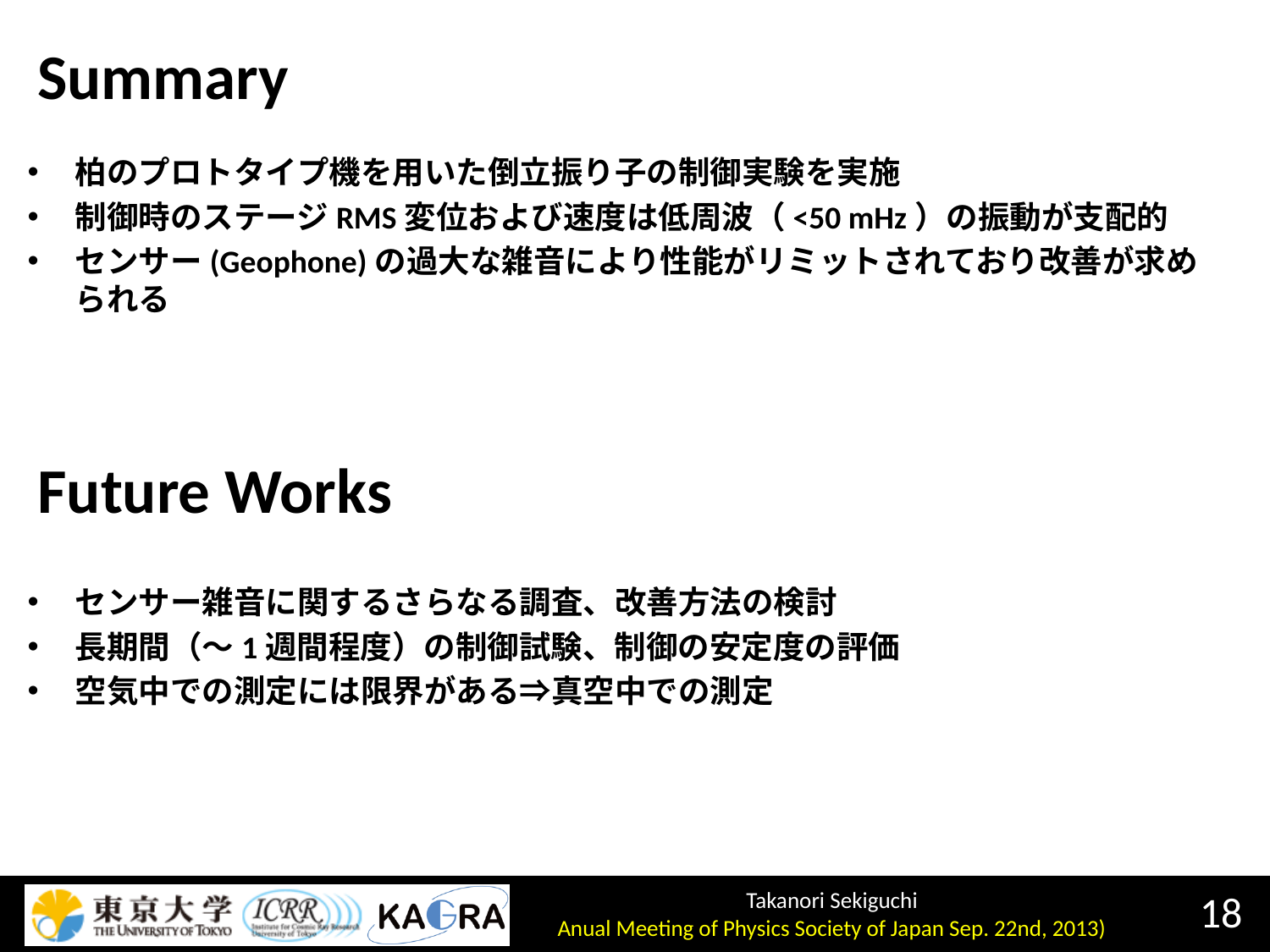

# Summary
柏のプロトタイプ機を用いた倒立振り子の制御実験を実施
制御時のステージRMS変位および速度は低周波（<50 mHz）の振動が支配的
センサー(Geophone)の過大な雑音により性能がリミットされており改善が求められる

Future Works
センサー雑音に関するさらなる調査、改善方法の検討
長期間（～1週間程度）の制御試験、制御の安定度の評価
空気中での測定には限界がある⇒真空中での測定

18